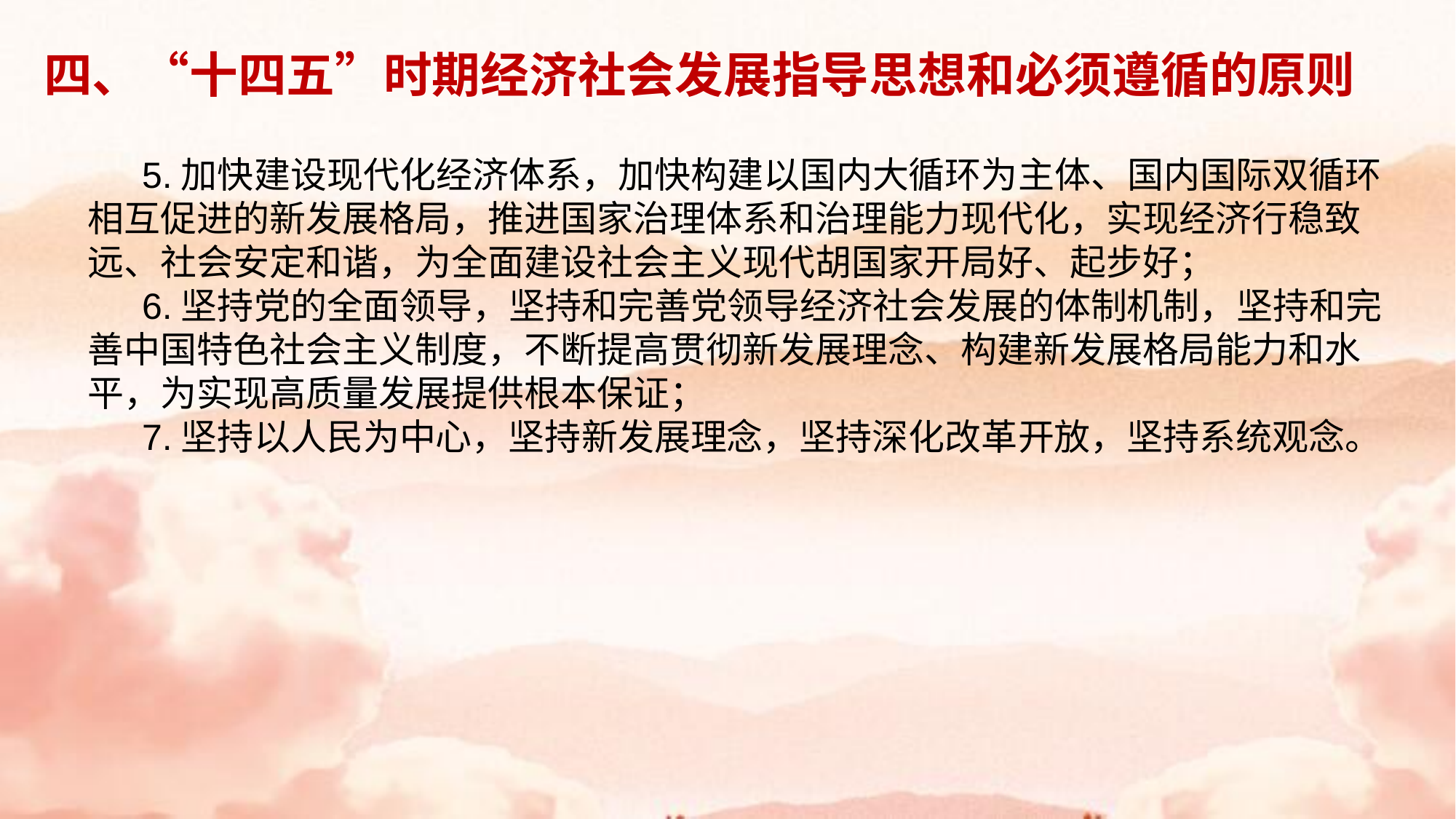

四、“十四五”时期经济社会发展指导思想和必须遵循的原则
5.加快建设现代化经济体系，加快构建以国内大循环为主体、国内国际双循环相互促进的新发展格局，推进国家治理体系和治理能力现代化，实现经济行稳致远、社会安定和谐，为全面建设社会主义现代胡国家开局好、起步好；
6.坚持党的全面领导，坚持和完善党领导经济社会发展的体制机制，坚持和完善中国特色社会主义制度，不断提高贯彻新发展理念、构建新发展格局能力和水平，为实现高质量发展提供根本保证；
7.坚持以人民为中心，坚持新发展理念，坚持深化改革开放，坚持系统观念。